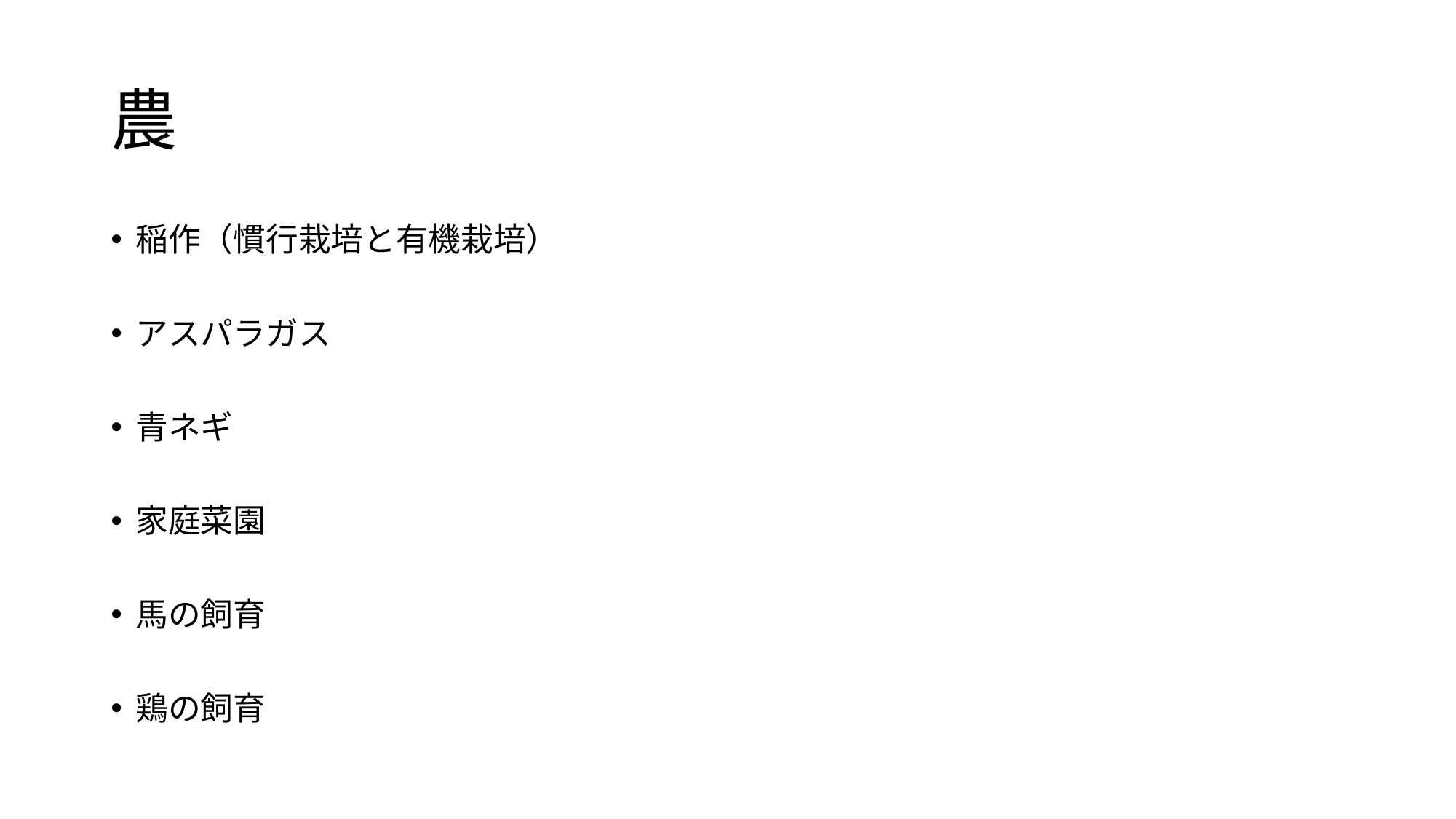

# 農
稲作（慣行栽培と有機栽培）

アスパラガス

青ネギ

家庭菜園

馬の飼育

鶏の飼育